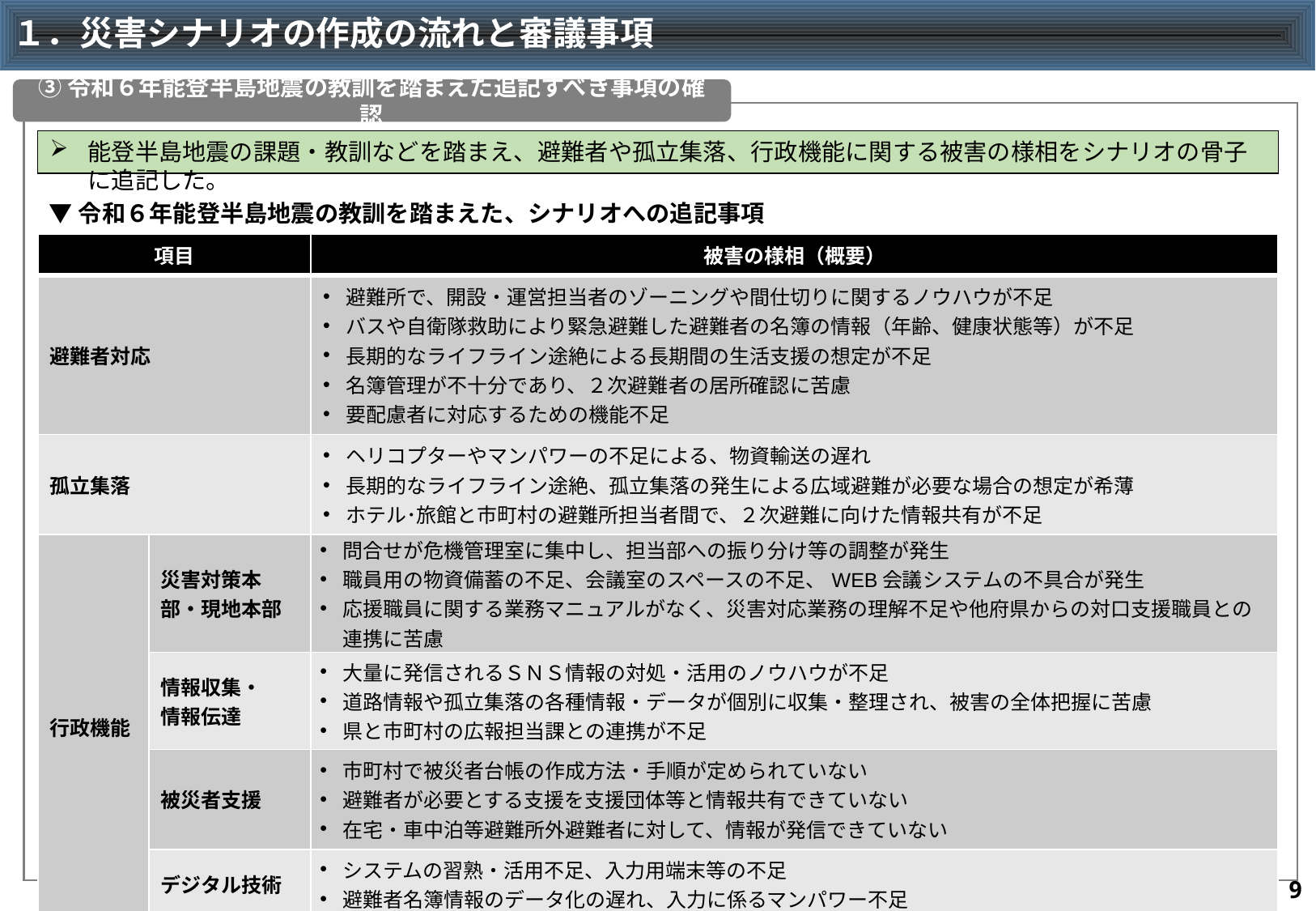

# １．災害シナリオの作成の流れと審議事項
③令和６年能登半島地震の教訓を踏まえた追記すべき事項の確認
能登半島地震の課題・教訓などを踏まえ、避難者や孤立集落、行政機能に関する被害の様相をシナリオの骨子に追記した。
▼令和６年能登半島地震の教訓を踏まえた、シナリオへの追記事項
| 項目 |  | 被害の様相（概要） |
| --- | --- | --- |
| 避難者対応 |  | 避難所で、開設・運営担当者のゾーニングや間仕切りに関するノウハウが不足 バスや自衛隊救助により緊急避難した避難者の名簿の情報（年齢、健康状態等）が不足 長期的なライフライン途絶による長期間の生活支援の想定が不足 名簿管理が不十分であり、２次避難者の居所確認に苦慮 要配慮者に対応するための機能不足 |
| 孤立集落 |  | ヘリコプターやマンパワーの不足による、物資輸送の遅れ 長期的なライフライン途絶、孤立集落の発生による広域避難が必要な場合の想定が希薄 ホテル･旅館と市町村の避難所担当者間で、２次避難に向けた情報共有が不足 |
| 行政機能 | 災害対策本部・現地本部 | 問合せが危機管理室に集中し、担当部への振り分け等の調整が発生 職員用の物資備蓄の不足、会議室のスペースの不足、WEB会議システムの不具合が発生 応援職員に関する業務マニュアルがなく、災害対応業務の理解不足や他府県からの対口支援職員との連携に苦慮 |
|  | 情報収集・ 情報伝達 | 大量に発信されるＳＮＳ情報の対処・活用のノウハウが不足 道路情報や孤立集落の各種情報・データが個別に収集・整理され、被害の全体把握に苦慮 県と市町村の広報担当課との連携が不足 |
|  | 被災者支援 | 市町村で被災者台帳の作成方法・手順が定められていない 避難者が必要とする支援を支援団体等と情報共有できていない 在宅・車中泊等避難所外避難者に対して、情報が発信できていない |
|  | デジタル技術 | システムの習熟・活用不足、入力用端末等の不足 避難者名簿情報のデータ化の遅れ、入力に係るマンパワー不足 |
9